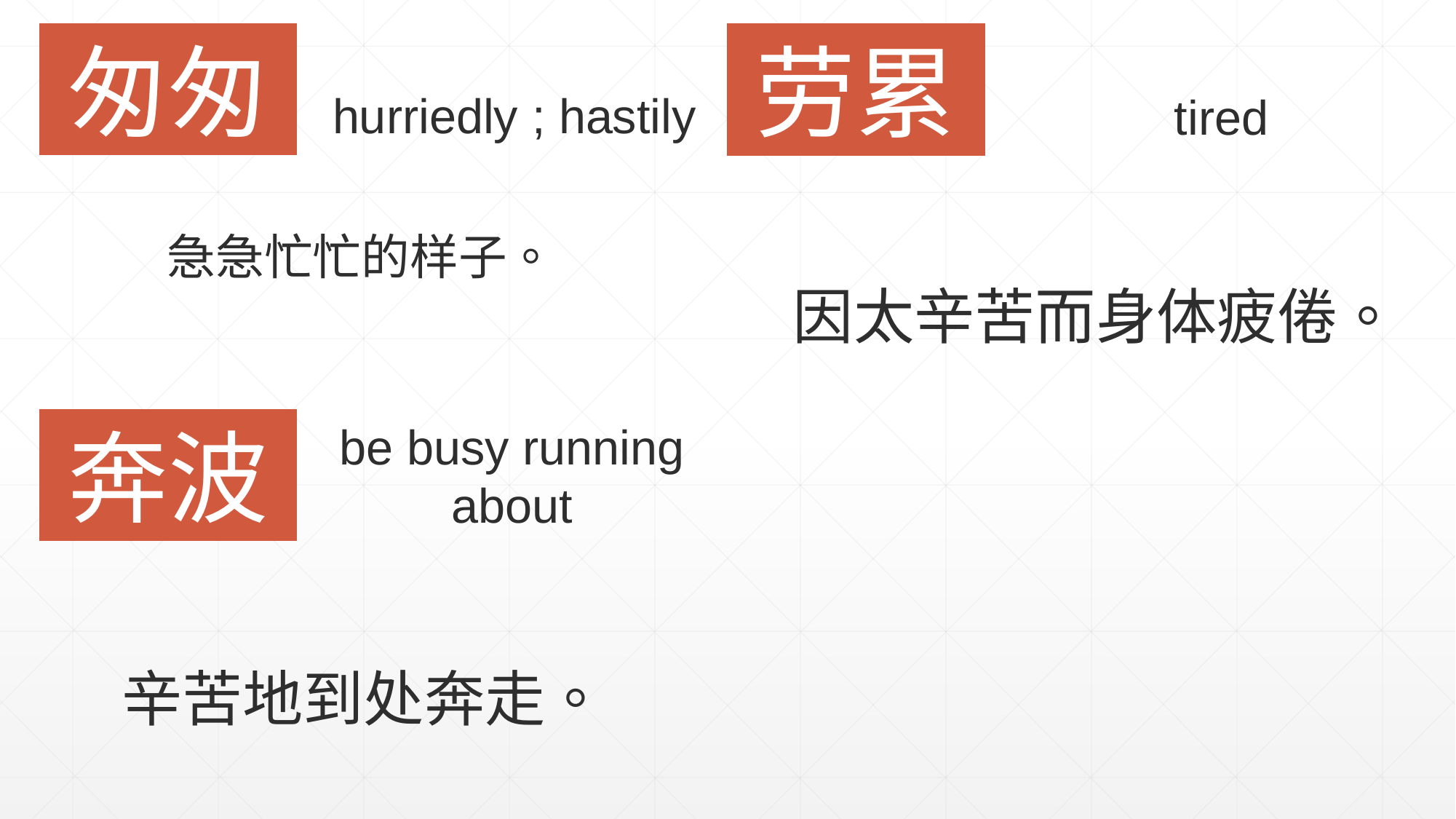

匆匆
劳累
hurriedly ; hastily
tired
急急忙忙的样子。
因太辛苦而身体疲倦。
奔波
be busy running about
辛苦地到处奔走。